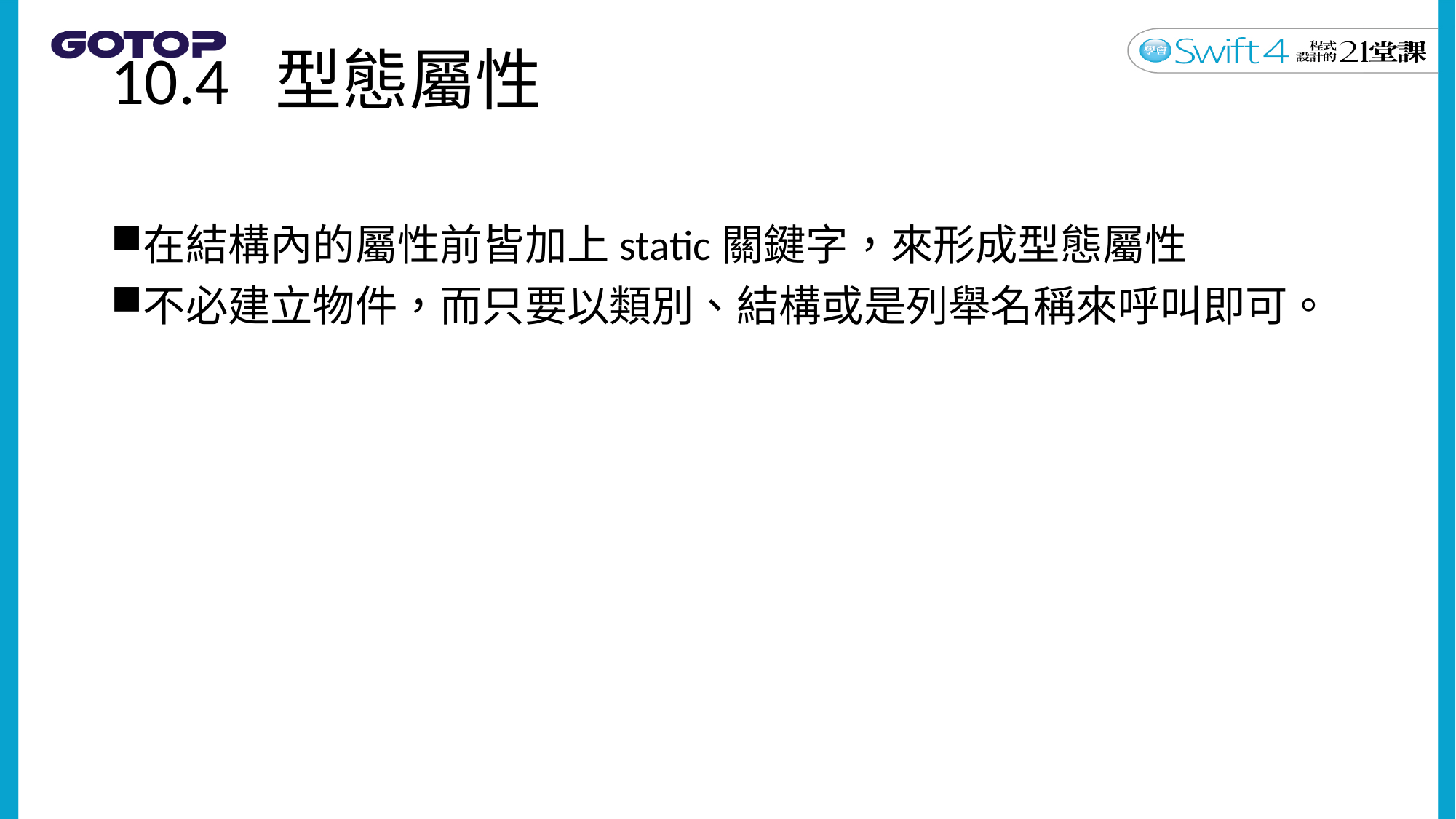

# 10.4  型態屬性
在結構內的屬性前皆加上static關鍵字，來形成型態屬性
不必建立物件，而只要以類別、結構或是列舉名稱來呼叫即可。